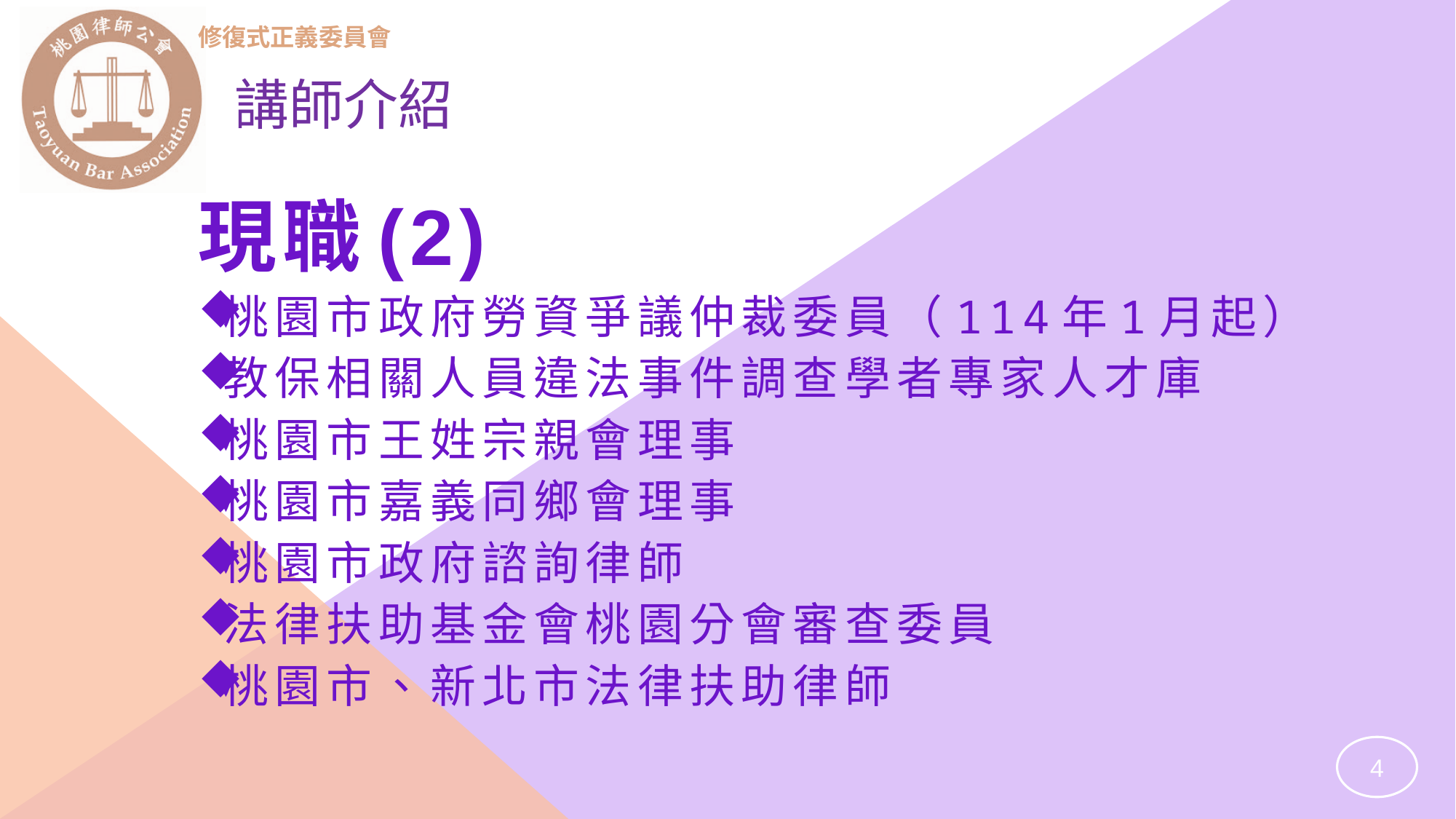

# 講師介紹
修復式正義委員會
現職(2)
桃園市政府勞資爭議仲裁委員（114年1月起）
教保相關人員違法事件調查學者專家人才庫
桃園市王姓宗親會理事
桃園市嘉義同鄉會理事
桃園市政府諮詢律師
法律扶助基金會桃園分會審查委員
桃園市、新北市法律扶助律師

4